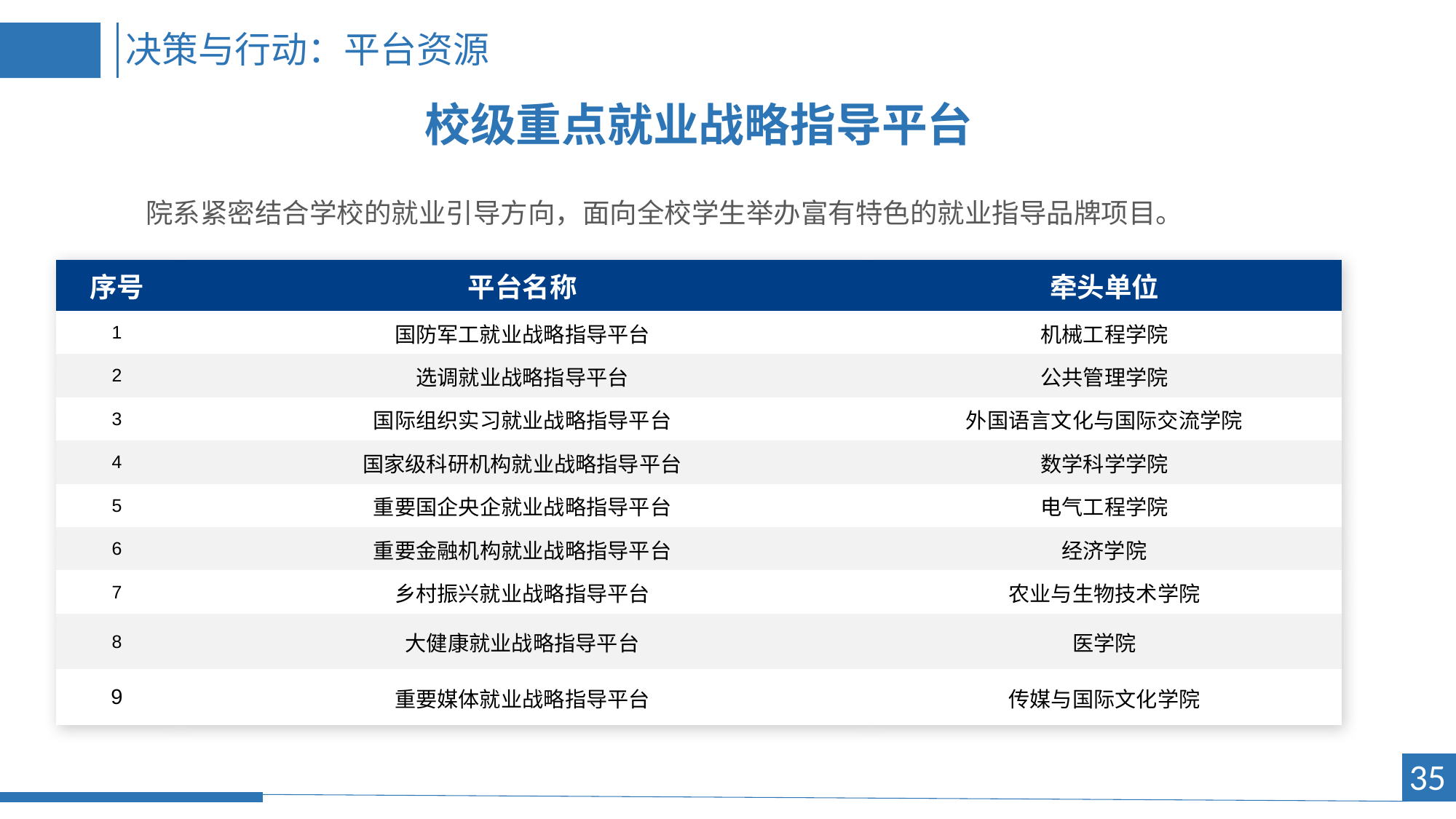

决策与行动：平台资源

校级重点就业战略指导平台
院系紧密结合学校的就业引导方向，面向全校学生举办富有特色的就业指导品牌项目。
| 序号 | 平台名称 | 牵头单位 |
| --- | --- | --- |
| 1 | 国防军工就业战略指导平台 | 机械工程学院 |
| 2 | 选调就业战略指导平台 | 公共管理学院 |
| 3 | 国际组织实习就业战略指导平台 | 外国语言文化与国际交流学院 |
| 4 | 国家级科研机构就业战略指导平台 | 数学科学学院 |
| 5 | 重要国企央企就业战略指导平台 | 电气工程学院 |
| 6 | 重要金融机构就业战略指导平台 | 经济学院 |
| 7 | 乡村振兴就业战略指导平台 | 农业与生物技术学院 |
| 8 | 大健康就业战略指导平台 | 医学院 |
| 9 | 重要媒体就业战略指导平台 | 传媒与国际文化学院 |
35